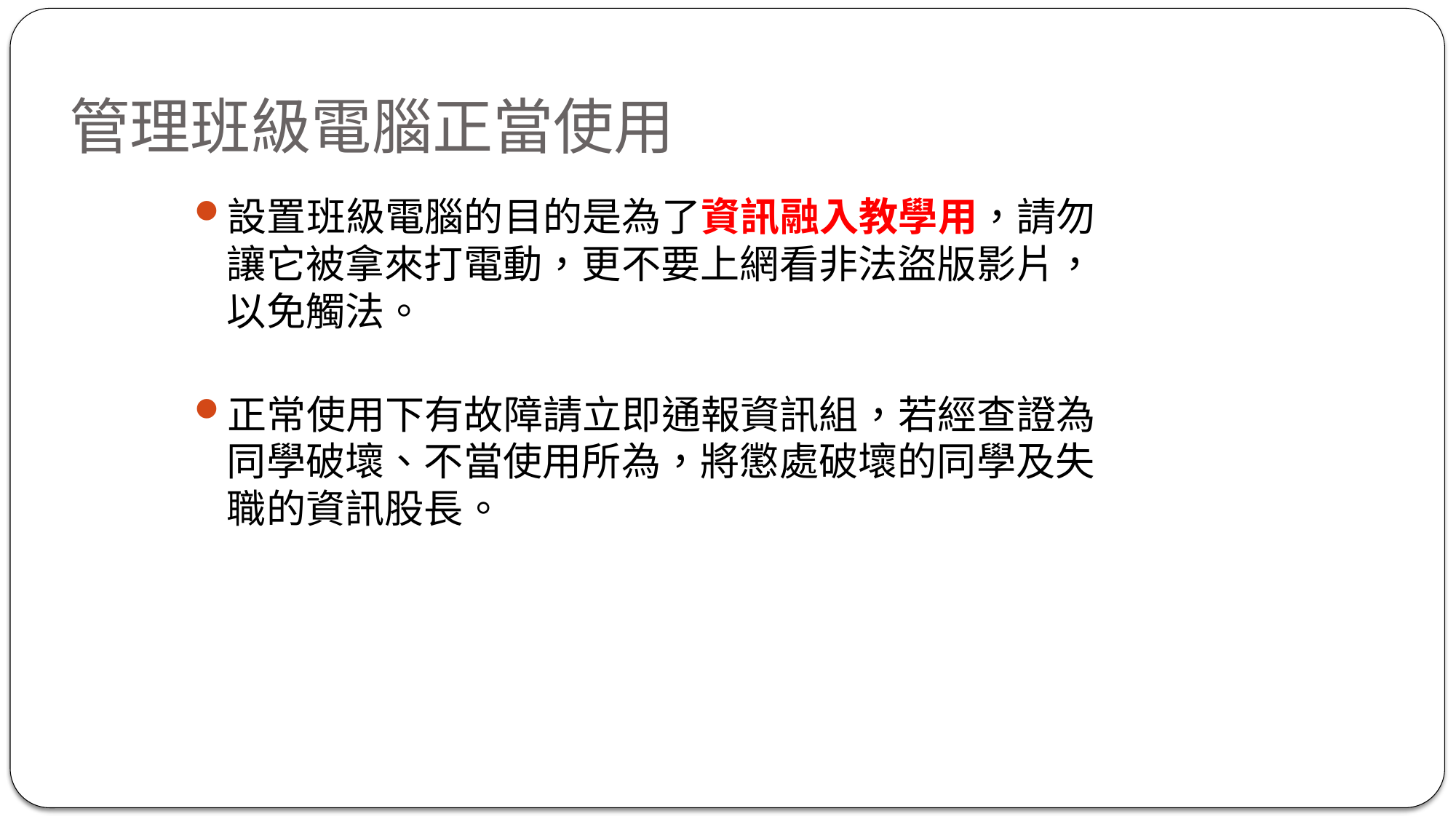

# 管理班級電腦正當使用
設置班級電腦的目的是為了資訊融入教學用，請勿讓它被拿來打電動，更不要上網看非法盜版影片，以免觸法。
正常使用下有故障請立即通報資訊組，若經查證為同學破壞、不當使用所為，將懲處破壞的同學及失職的資訊股長。